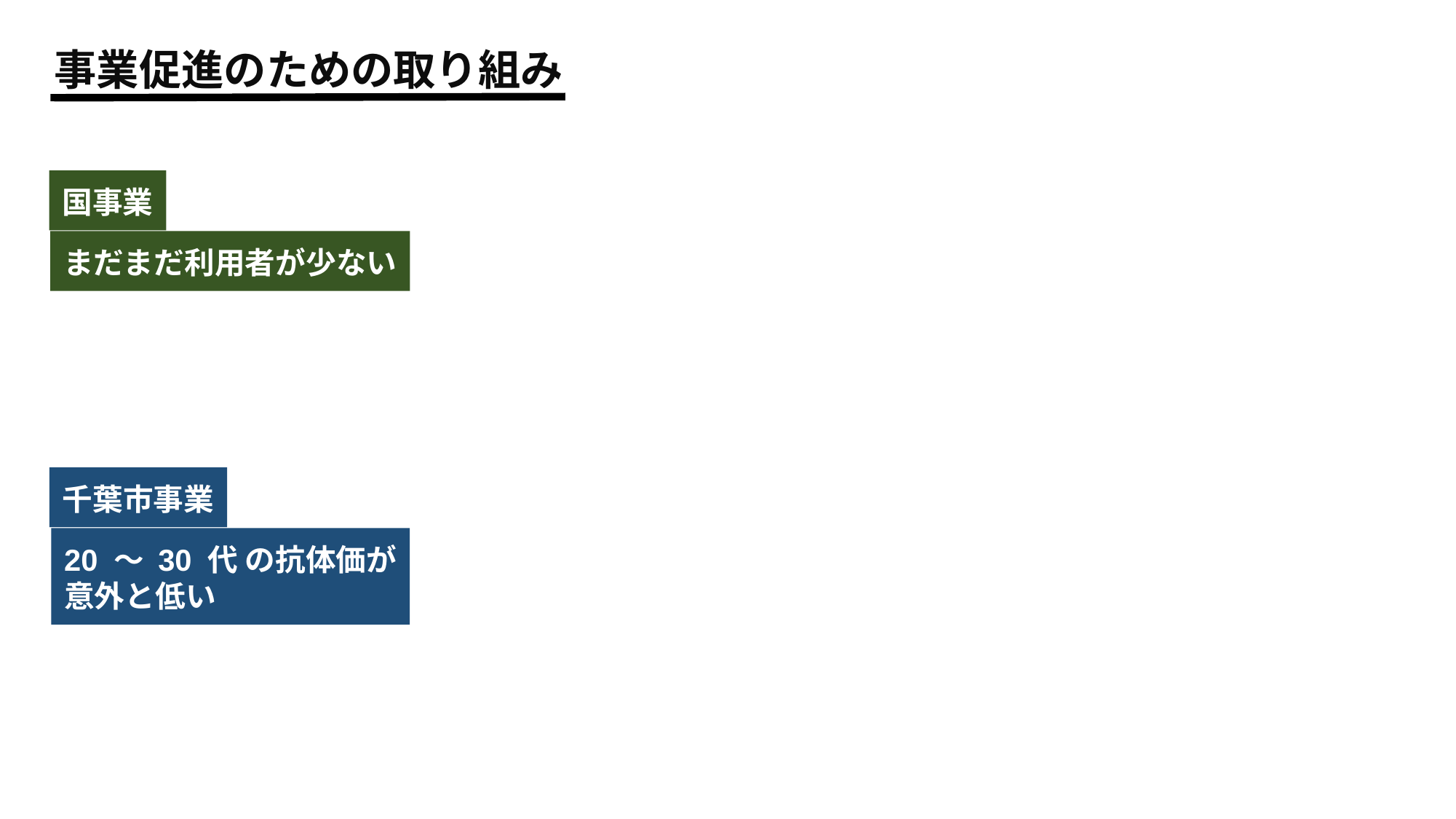

事業促進のための取り組み
国事業
まだまだ利用者が少ない
千葉市事業
20 ～ 30 代 の抗体価が
意外と低い